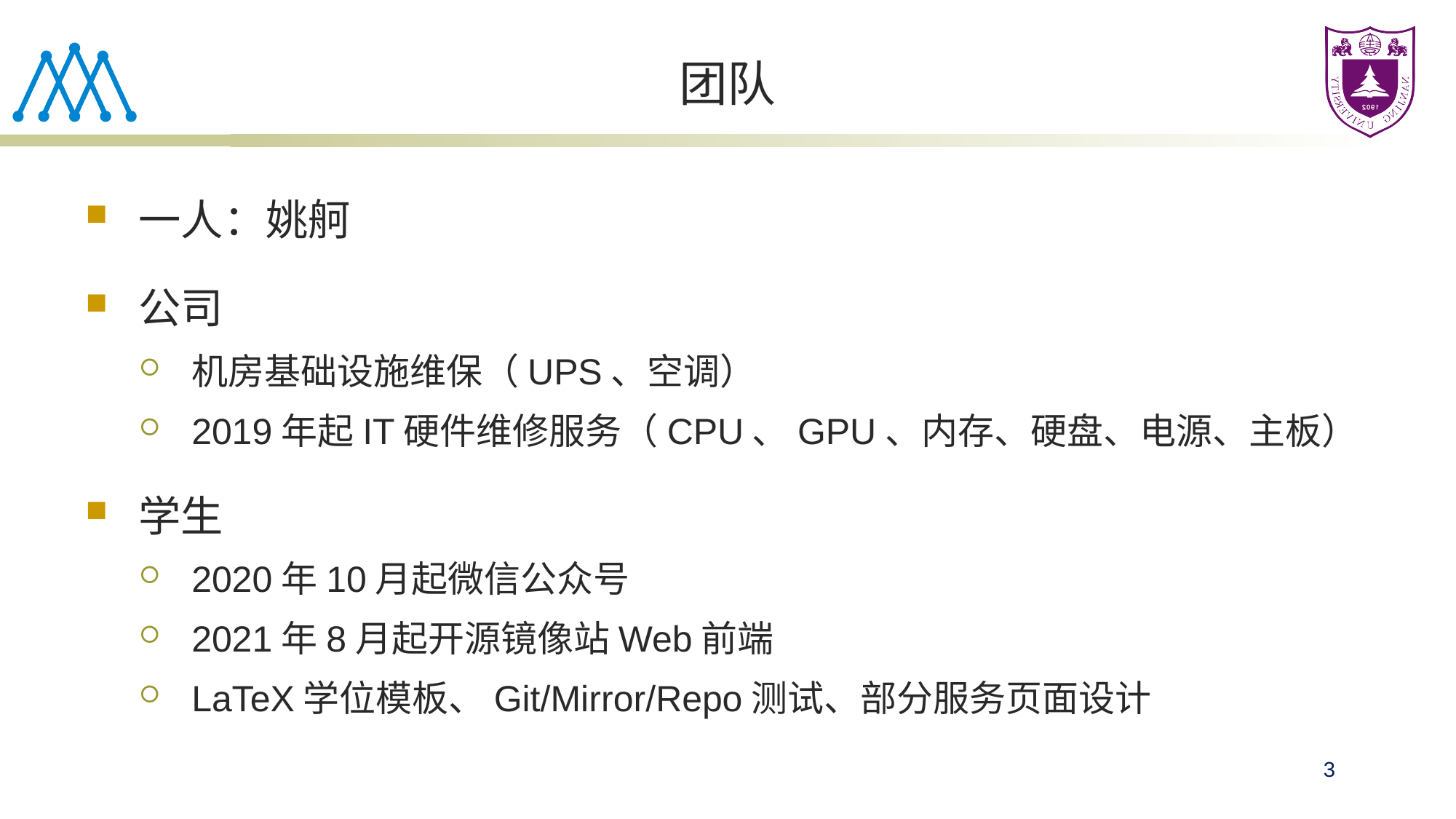

# 团队
一人：姚舸
公司
机房基础设施维保（UPS、空调）
2019年起IT硬件维修服务（CPU、GPU、内存、硬盘、电源、主板）
学生
2020年10月起微信公众号
2021年8月起开源镜像站Web前端
LaTeX学位模板、Git/Mirror/Repo测试、部分服务页面设计
3